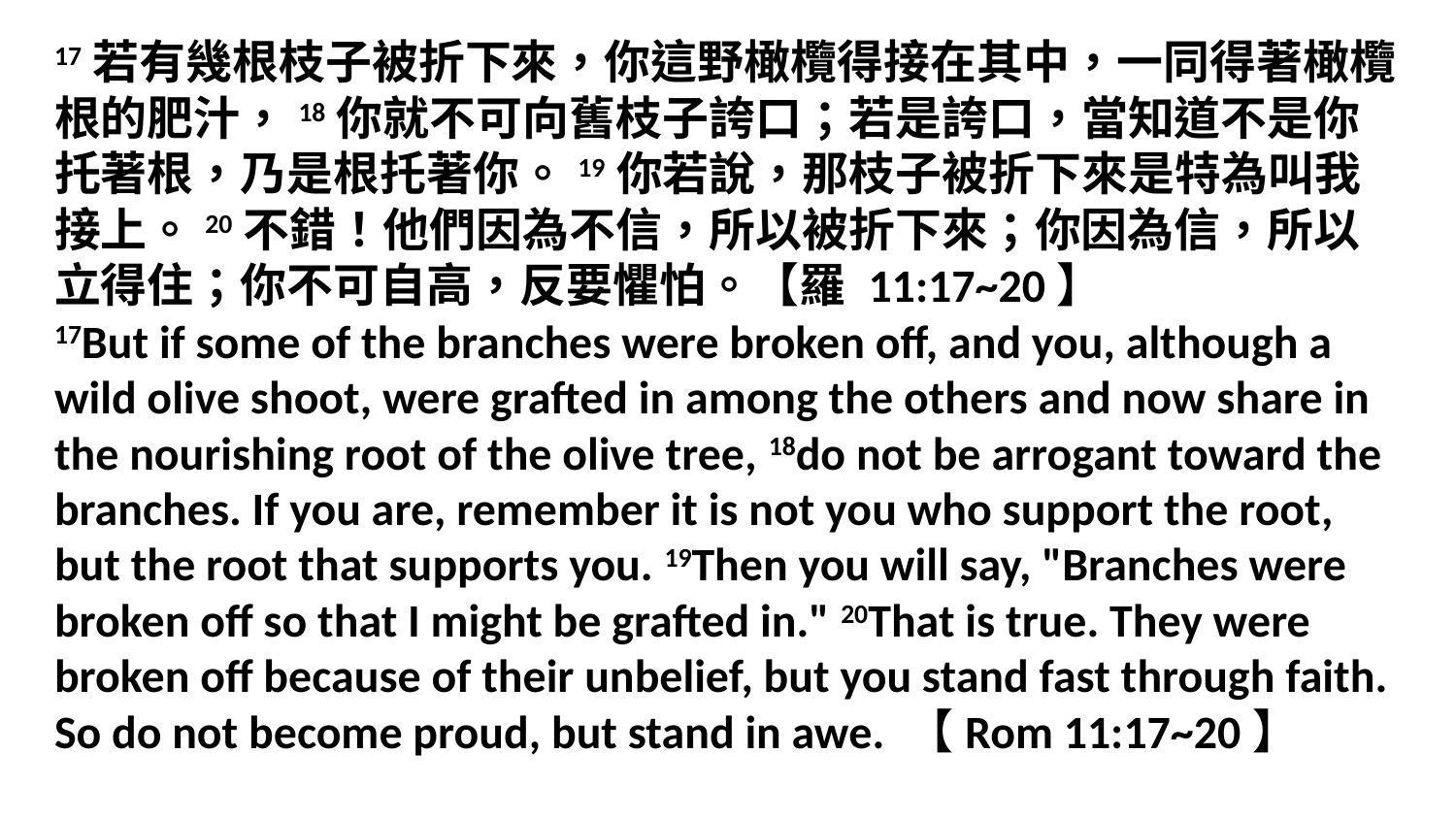

17若有幾根枝子被折下來，你這野橄欖得接在其中，一同得著橄欖根的肥汁，18你就不可向舊枝子誇口；若是誇口，當知道不是你托著根，乃是根托著你。19你若說，那枝子被折下來是特為叫我接上。20不錯！他們因為不信，所以被折下來；你因為信，所以立得住；你不可自高，反要懼怕。【羅 11:17~20】
17But if some of the branches were broken off, and you, although a wild olive shoot, were grafted in among the others and now share in the nourishing root of the olive tree, 18do not be arrogant toward the branches. If you are, remember it is not you who support the root, but the root that supports you. 19Then you will say, "Branches were broken off so that I might be grafted in." 20That is true. They were broken off because of their unbelief, but you stand fast through faith. So do not become proud, but stand in awe. 【Rom 11:17~20】